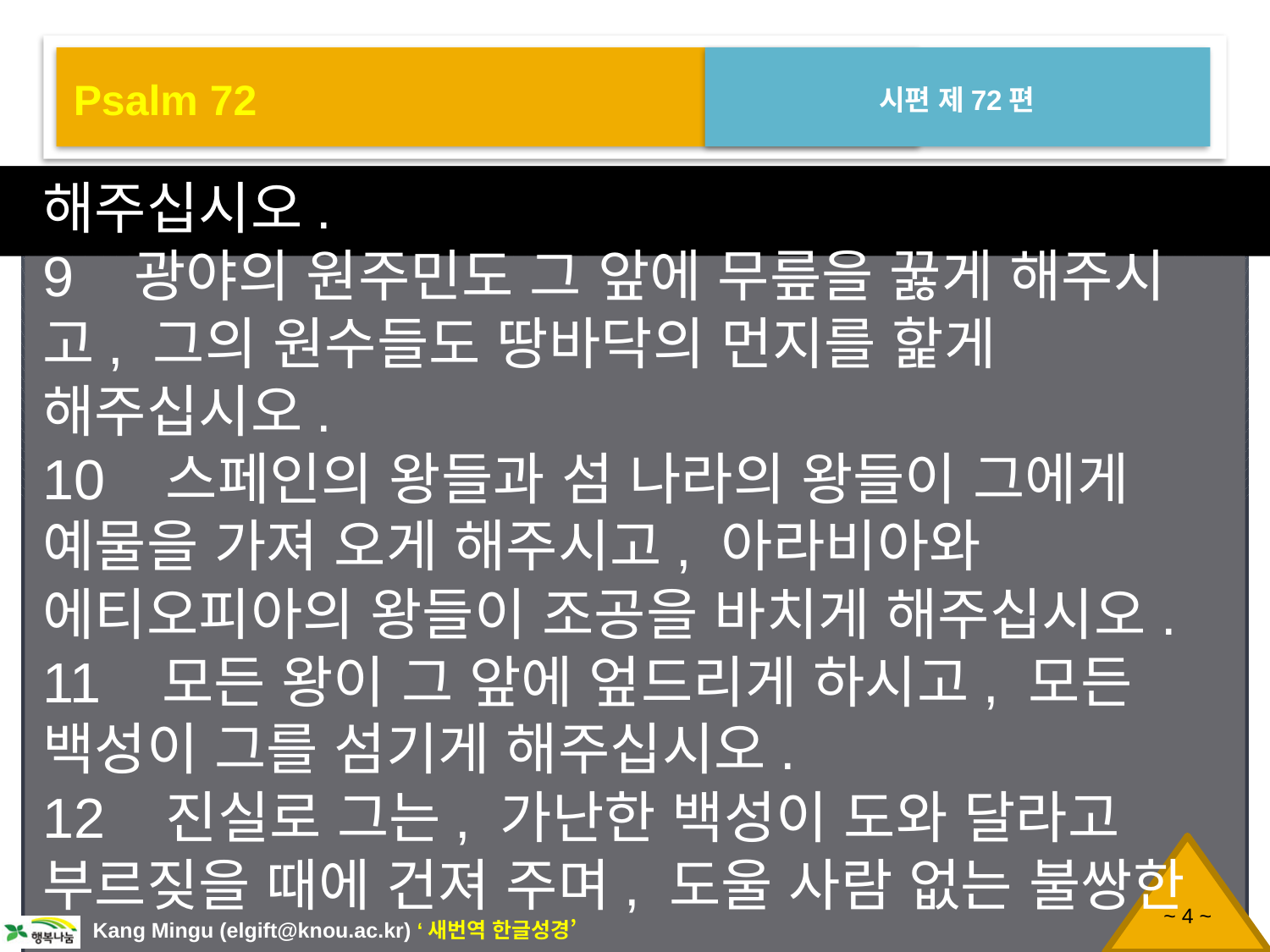

Psalm 72
시편 제72편
해주십시오.
9   광야의 원주민도 그 앞에 무릎을 꿇게 해주시고, 그의 원수들도 땅바닥의 먼지를 핥게 해주십시오.
10   스페인의 왕들과 섬 나라의 왕들이 그에게 예물을 가져 오게 해주시고, 아라비아와 에티오피아의 왕들이 조공을 바치게 해주십시오.
11   모든 왕이 그 앞에 엎드리게 하시고, 모든 백성이 그를 섬기게 해주십시오.
12   진실로 그는, 가난한 백성이 도와 달라고 부르짖을 때에 건져 주며, 도울 사람 없는 불쌍한